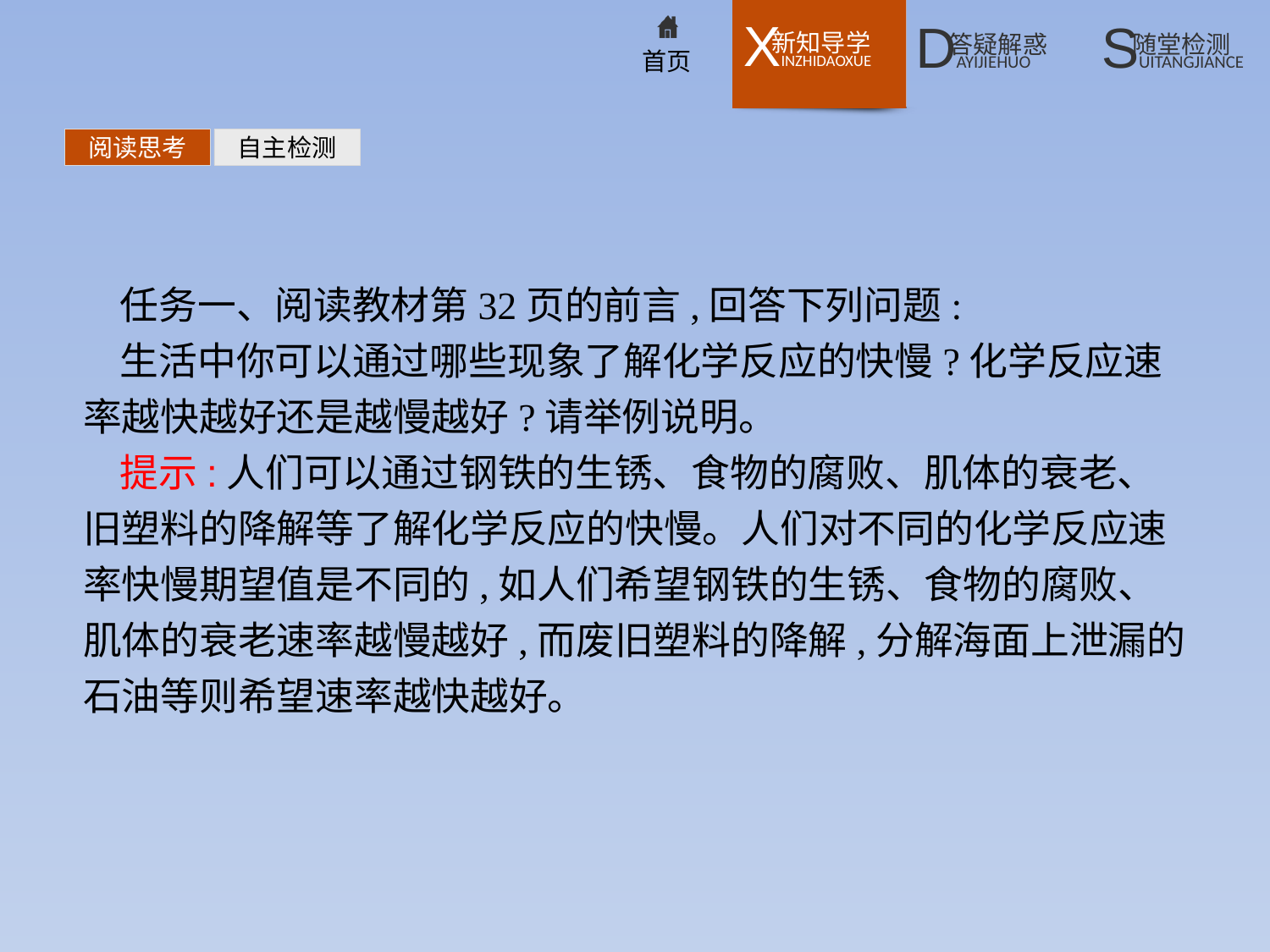

阅读思考
自主检测
任务一、阅读教材第32页的前言,回答下列问题:
生活中你可以通过哪些现象了解化学反应的快慢?化学反应速率越快越好还是越慢越好?请举例说明。
提示:人们可以通过钢铁的生锈、食物的腐败、肌体的衰老、旧塑料的降解等了解化学反应的快慢。人们对不同的化学反应速率快慢期望值是不同的,如人们希望钢铁的生锈、食物的腐败、肌体的衰老速率越慢越好,而废旧塑料的降解,分解海面上泄漏的石油等则希望速率越快越好。